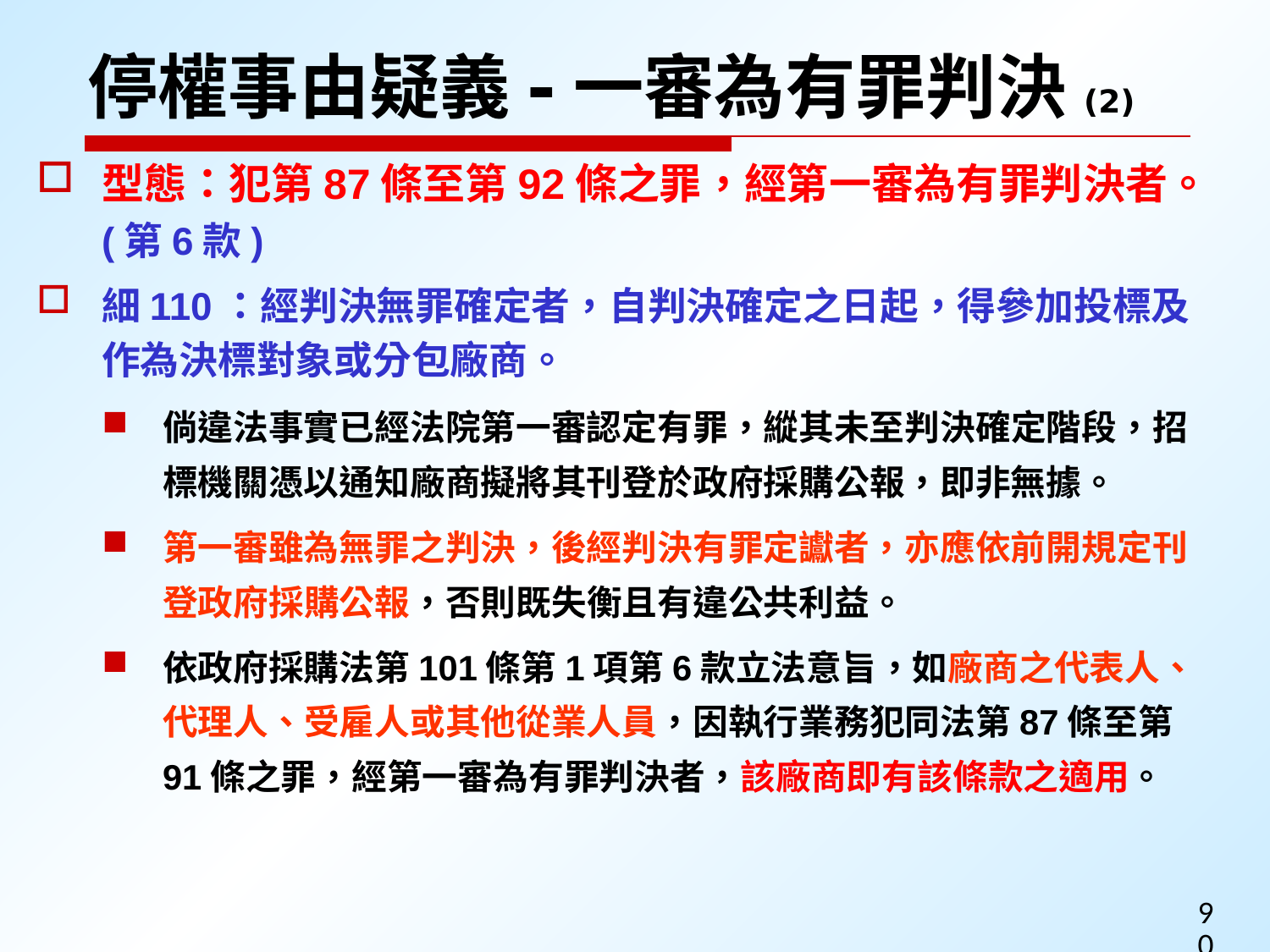

停權事由疑義-一審為有罪判決(2)
型態：犯第87條至第92條之罪，經第一審為有罪判決者。(第6款)
細110：經判決無罪確定者，自判決確定之日起，得參加投標及作為決標對象或分包廠商。
倘違法事實已經法院第一審認定有罪，縱其未至判決確定階段，招標機關憑以通知廠商擬將其刊登於政府採購公報，即非無據。
第一審雖為無罪之判決，後經判決有罪定讞者，亦應依前開規定刊登政府採購公報，否則既失衡且有違公共利益。
依政府採購法第101條第1項第6款立法意旨，如廠商之代表人、代理人、受雇人或其他從業人員，因執行業務犯同法第87條至第91條之罪，經第一審為有罪判決者，該廠商即有該條款之適用。